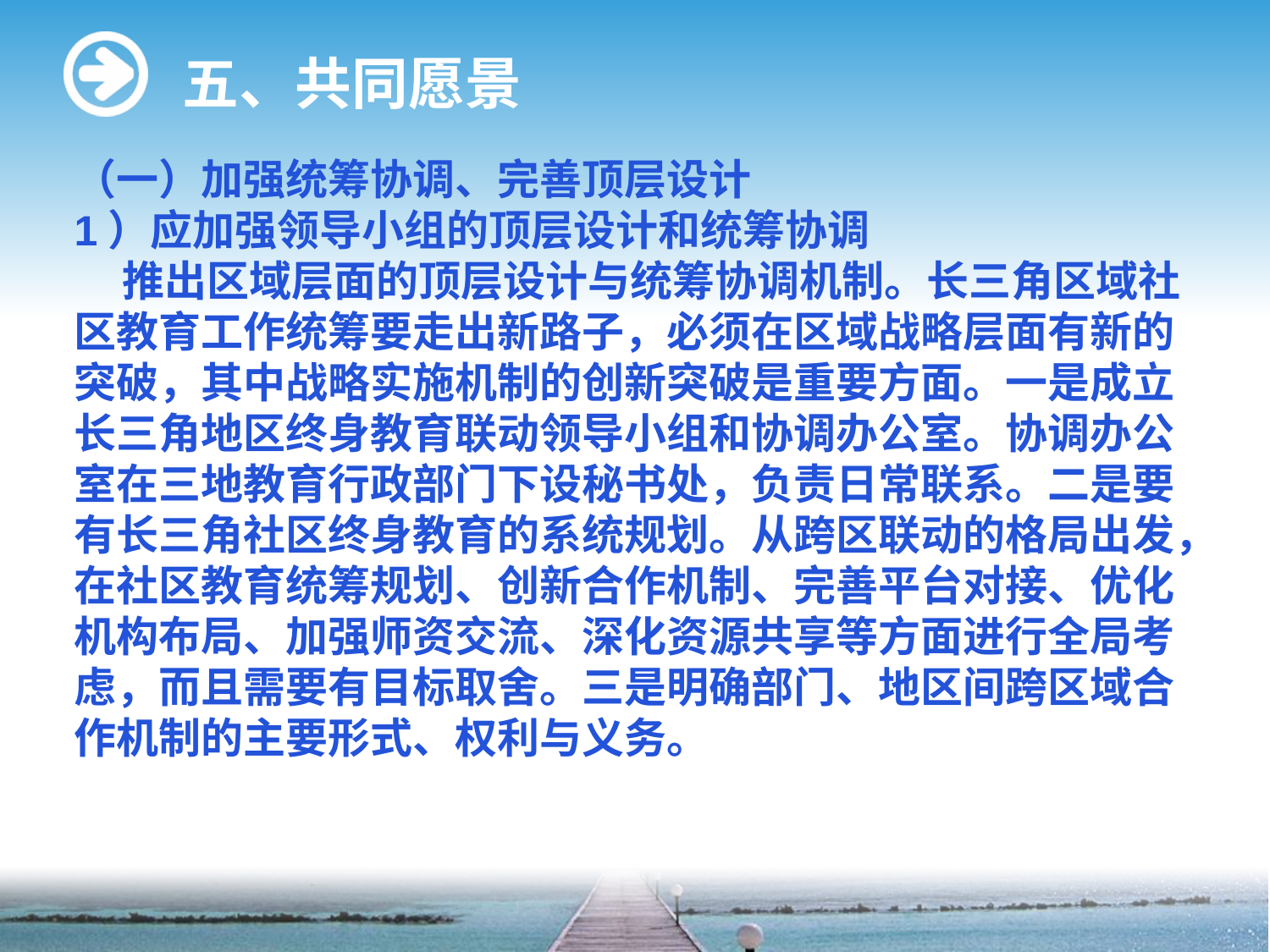

五、共同愿景
（一）加强统筹协调、完善顶层设计
1）应加强领导小组的顶层设计和统筹协调
    推出区域层面的顶层设计与统筹协调机制。长三角区域社区教育工作统筹要走出新路子，必须在区域战略层面有新的突破，其中战略实施机制的创新突破是重要方面。一是成立长三角地区终身教育联动领导小组和协调办公室。协调办公室在三地教育行政部门下设秘书处，负责日常联系。二是要有长三角社区终身教育的系统规划。从跨区联动的格局出发，在社区教育统筹规划、创新合作机制、完善平台对接、优化机构布局、加强师资交流、深化资源共享等方面进行全局考虑，而且需要有目标取舍。三是明确部门、地区间跨区域合作机制的主要形式、权利与义务。